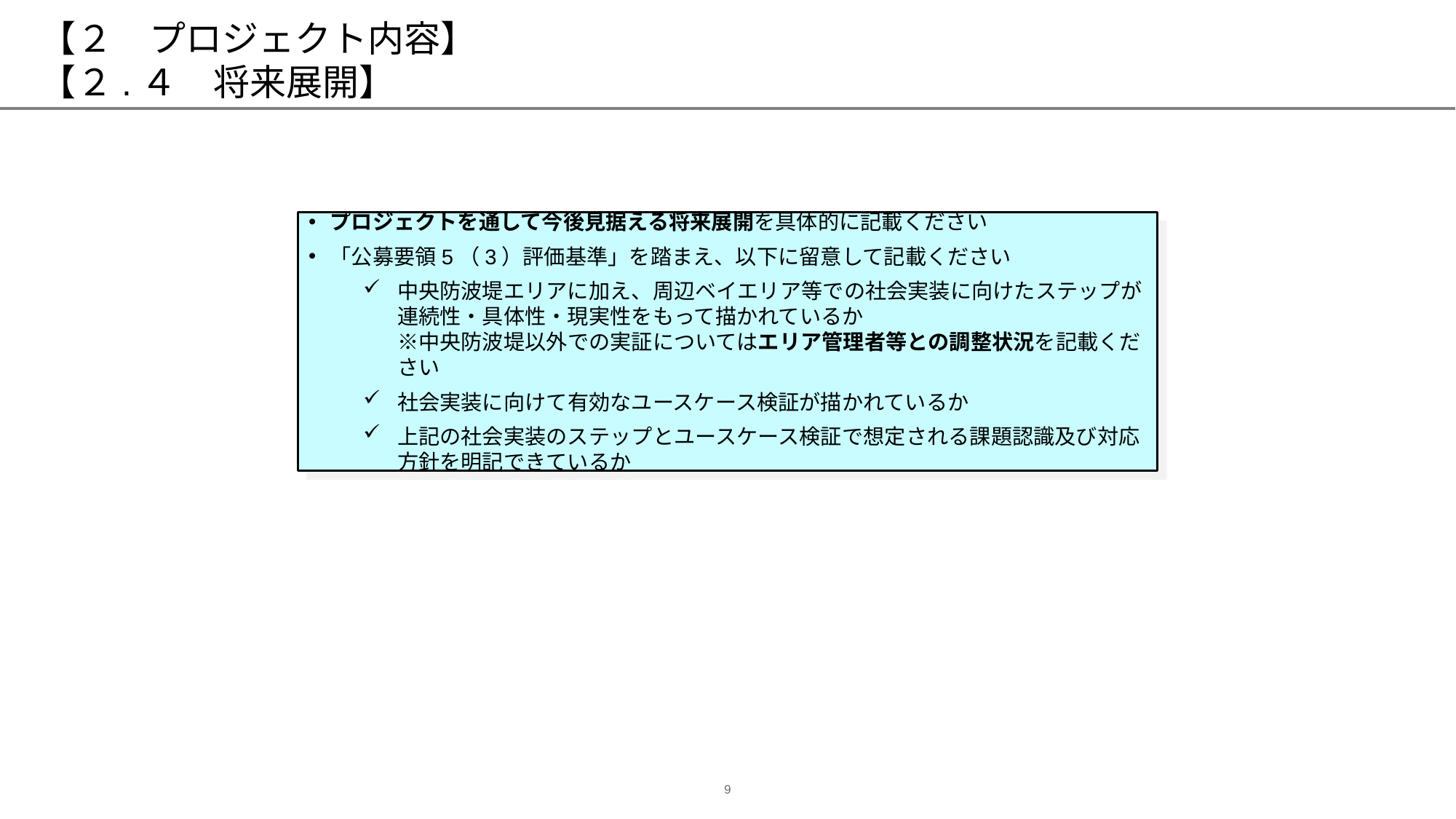

# 【２　プロジェクト内容】 【２.４　将来展開】

プロジェクトを通して今後見据える将来展開を具体的に記載ください
「公募要領5（3）評価基準」を踏まえ、以下に留意して記載ください
中央防波堤エリアに加え、周辺ベイエリア等での社会実装に向けたステップが連続性・具体性・現実性をもって描かれているか
※中央防波堤以外での実証についてはエリア管理者等との調整状況を記載ください
社会実装に向けて有効なユースケース検証が描かれているか
上記の社会実装のステップとユースケース検証で想定される課題認識及び対応方針を明記できているか